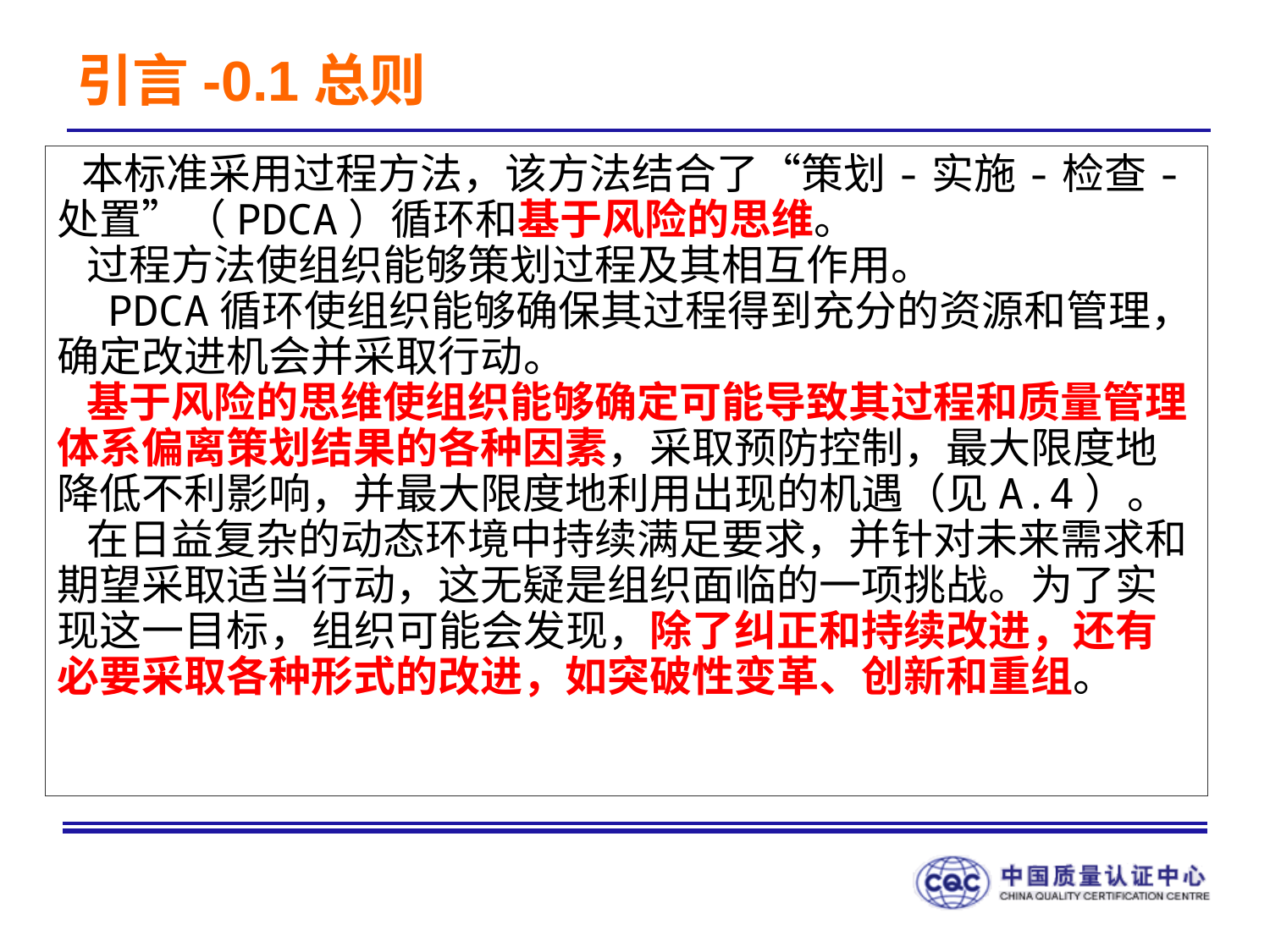

引言-0.1总则
  本标准采用过程方法，该方法结合了“策划-实施-检查-处置”（PDCA）循环和基于风险的思维。
  过程方法使组织能够策划过程及其相互作用。
  PDCA循环使组织能够确保其过程得到充分的资源和管理，确定改进机会并采取行动。
  基于风险的思维使组织能够确定可能导致其过程和质量管理体系偏离策划结果的各种因素，采取预防控制，最大限度地降低不利影响，并最大限度地利用出现的机遇（见A.4）。
  在日益复杂的动态环境中持续满足要求，并针对未来需求和期望采取适当行动，这无疑是组织面临的一项挑战。为了实现这一目标，组织可能会发现，除了纠正和持续改进，还有必要采取各种形式的改进，如突破性变革、创新和重组。